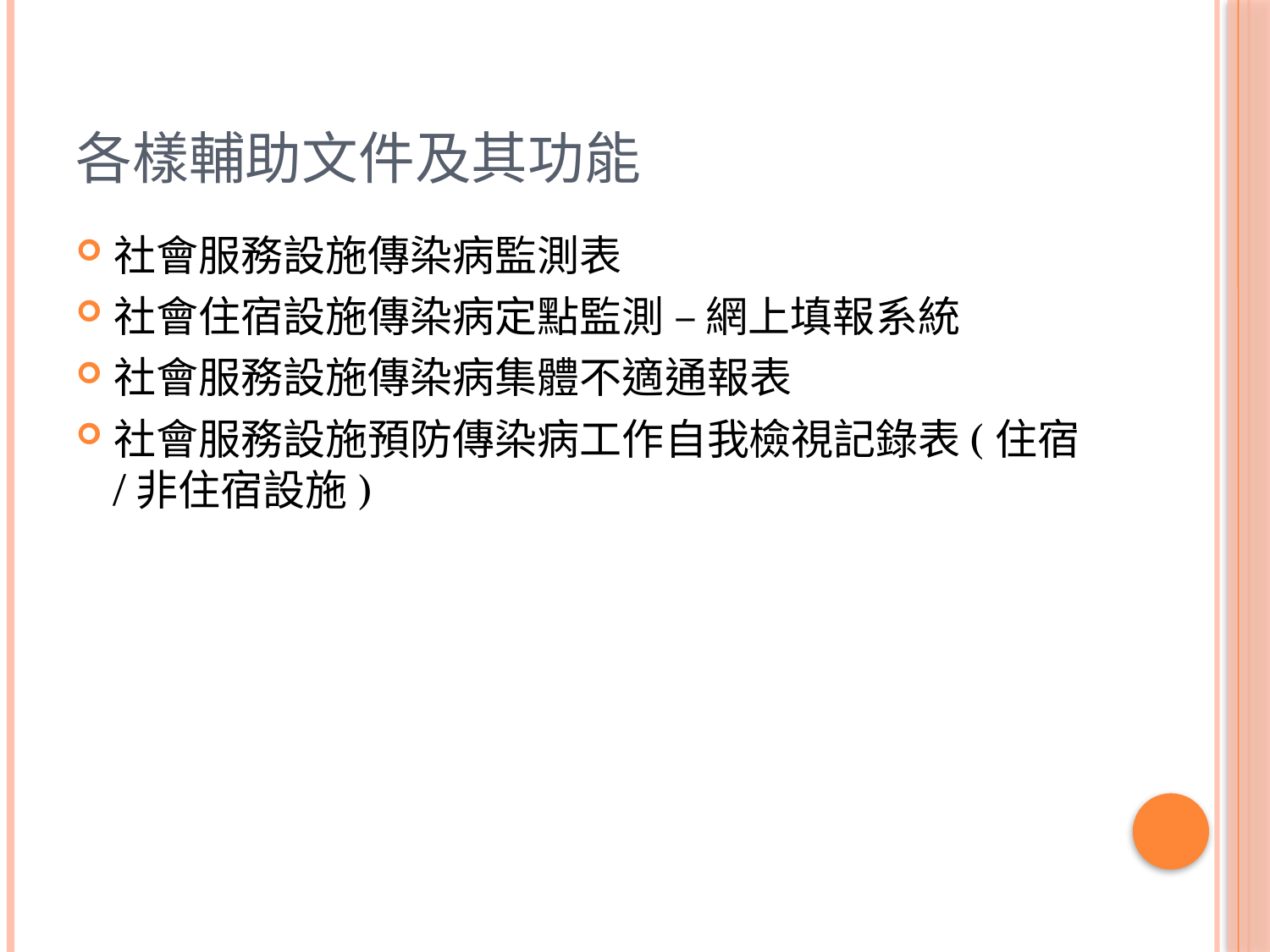

# 各樣輔助文件及其功能
社會服務設施傳染病監測表
社會住宿設施傳染病定點監測 – 網上填報系統
社會服務設施傳染病集體不適通報表
社會服務設施預防傳染病工作自我檢視記錄表(住宿/非住宿設施)